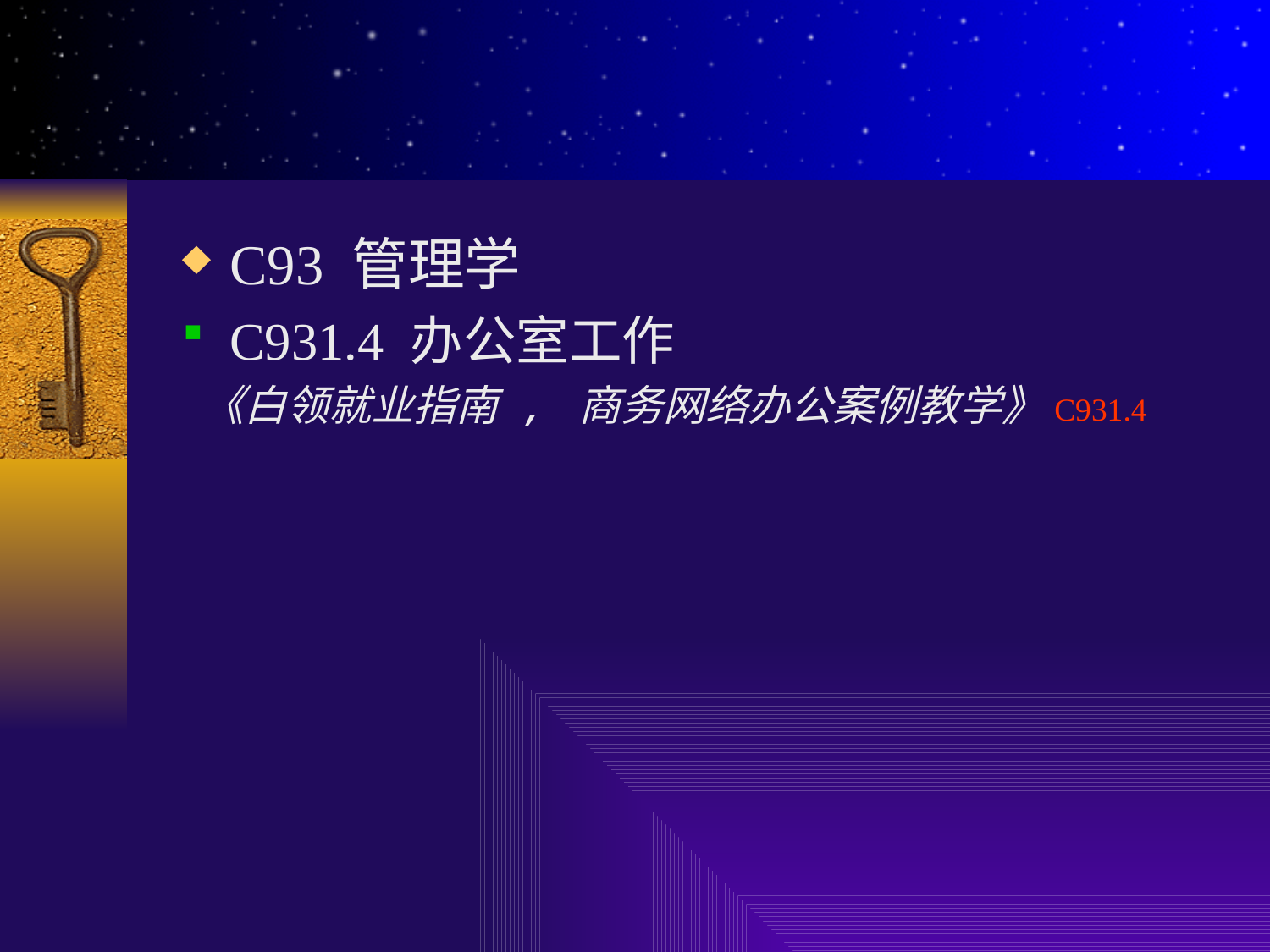

C93 管理学
C931.4 办公室工作
 《白领就业指南 , 商务网络办公案例教学》C931.4